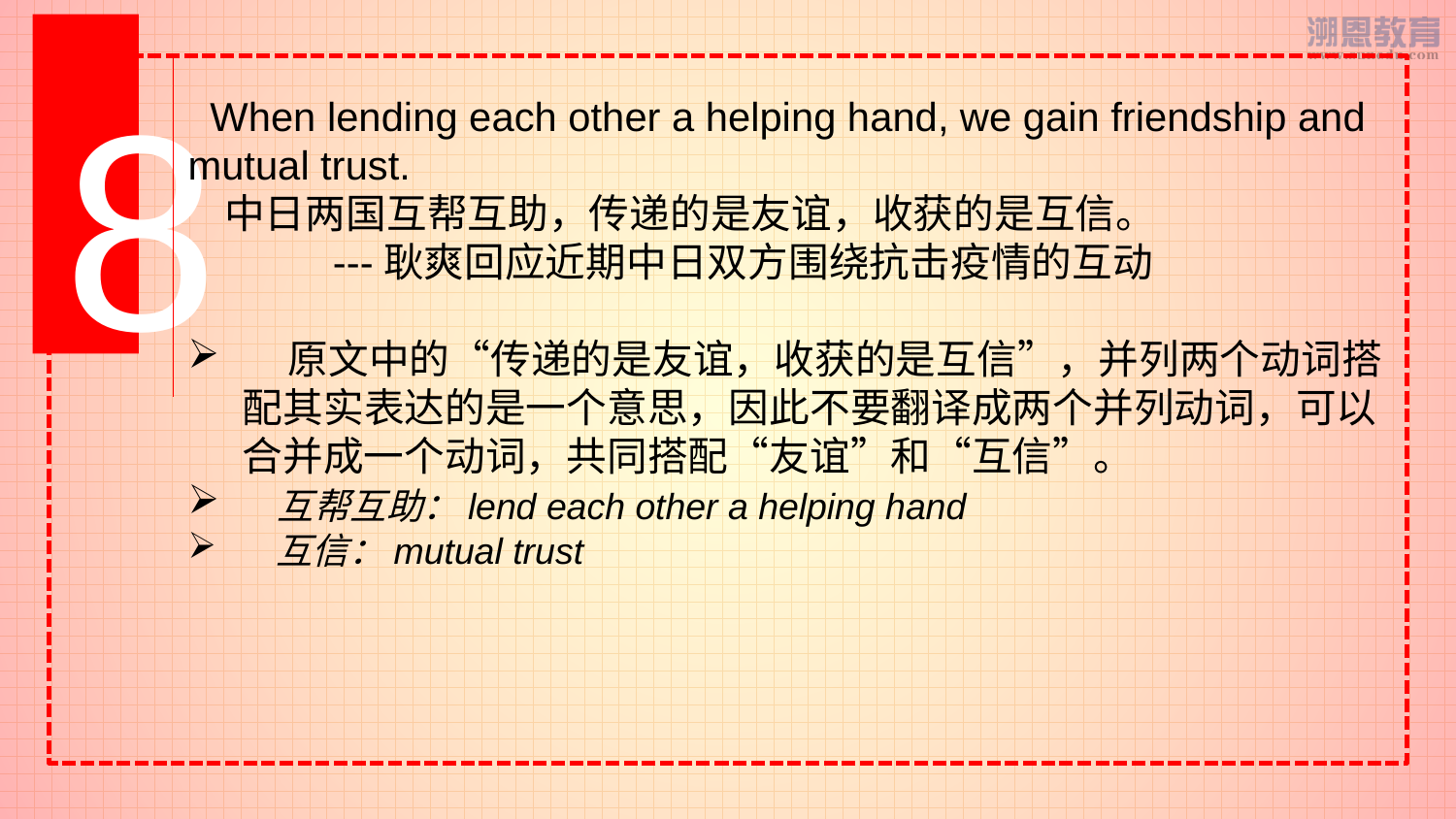

8

  When lending each other a helping hand, we gain friendship and mutual trust.
   中日两国互帮互助，传递的是友谊，收获的是互信。
             ---耿爽回应近期中日双方围绕抗击疫情的互动

    原文中的“传递的是友谊，收获的是互信”，并列两个动词搭配其实表达的是一个意思，因此不要翻译成两个并列动词，可以合并成一个动词，共同搭配“友谊”和“互信”。
   互帮互助：lend each other a helping hand
   互信：mutual trust